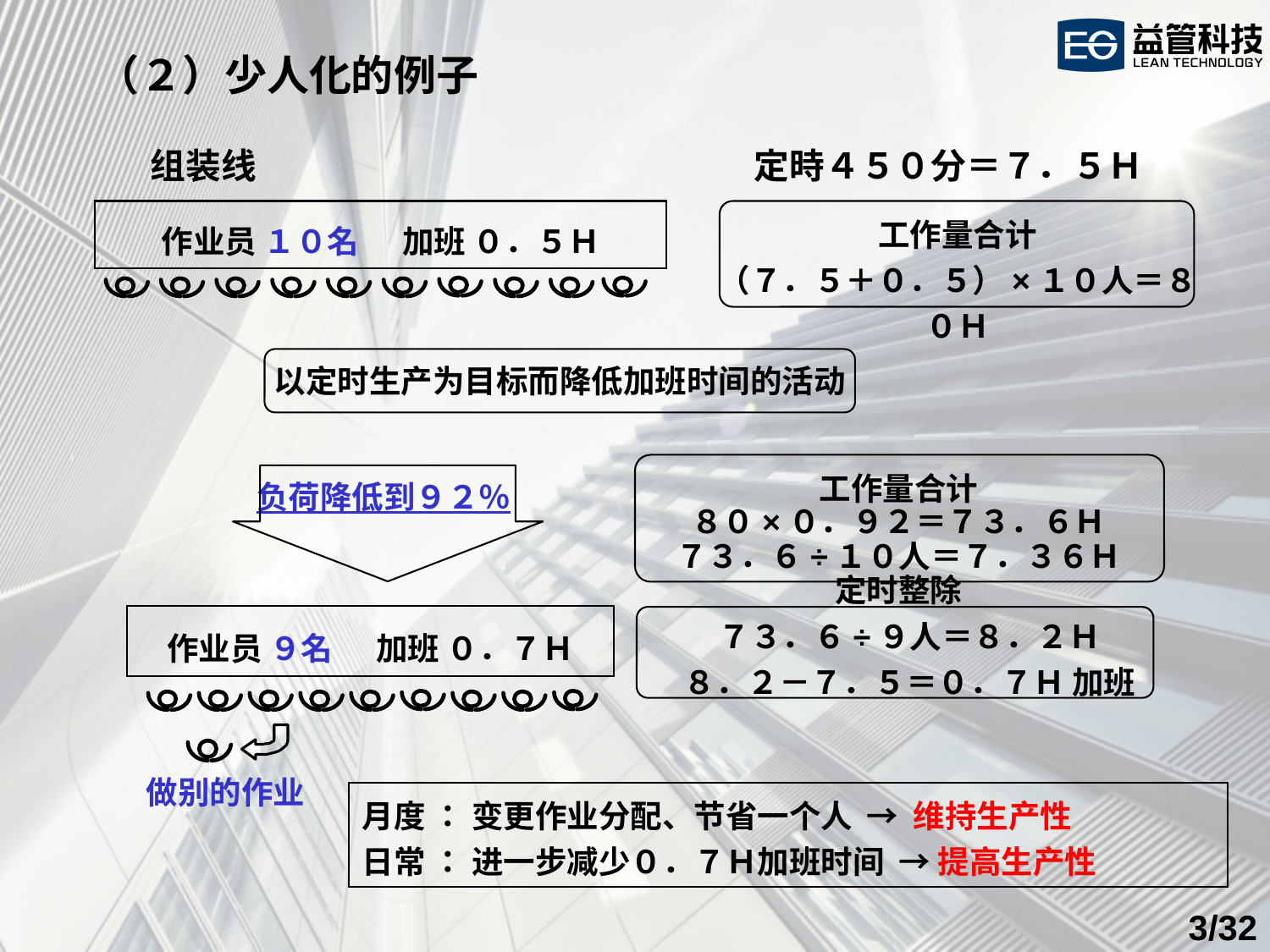

（２）少人化的例子
组装线
定時４５０分＝７．５Ｈ
作业员 １０名      加班 ０．５Ｈ
工作量合计
（７．５＋０．５）×１０人＝８０Ｈ

以定时生产为目标而降低加班时间的活动
工作量合计
８０×０．９２＝７３．６Ｈ
７３．６÷１０人＝７．３６Ｈ 定时整除

负荷降低到９２％

７３．６÷９人＝８．２Ｈ
８．２－７．５＝０．７Ｈ 加班
作业员 ９名      加班 ０．７Ｈ

做别的作业
月度 ： 变更作业分配、节省一个人  →  维持生产性
日常 ： 进一步减少０．７Ｈ加班时间  → 提高生产性
3/32